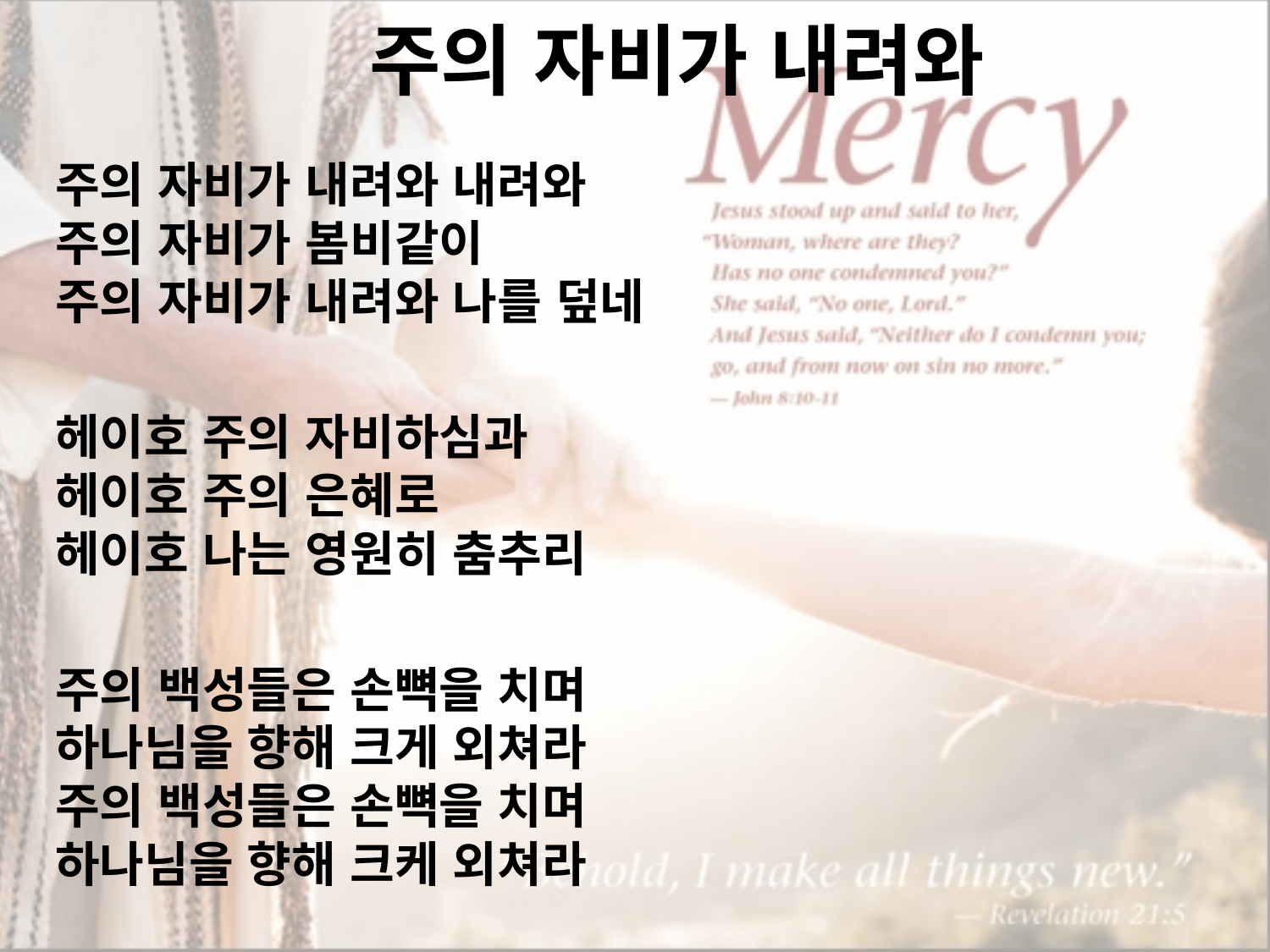

# 주의 자비가 내려와
주의 자비가 내려와 내려와
주의 자비가 봄비같이
주의 자비가 내려와 나를 덮네

헤이호 주의 자비하심과
헤이호 주의 은혜로
헤이호 나는 영원히 춤추리

주의 백성들은 손뼉을 치며
하나님을 향해 크게 외쳐라
주의 백성들은 손뼉을 치며
하나님을 향해 크케 외쳐라